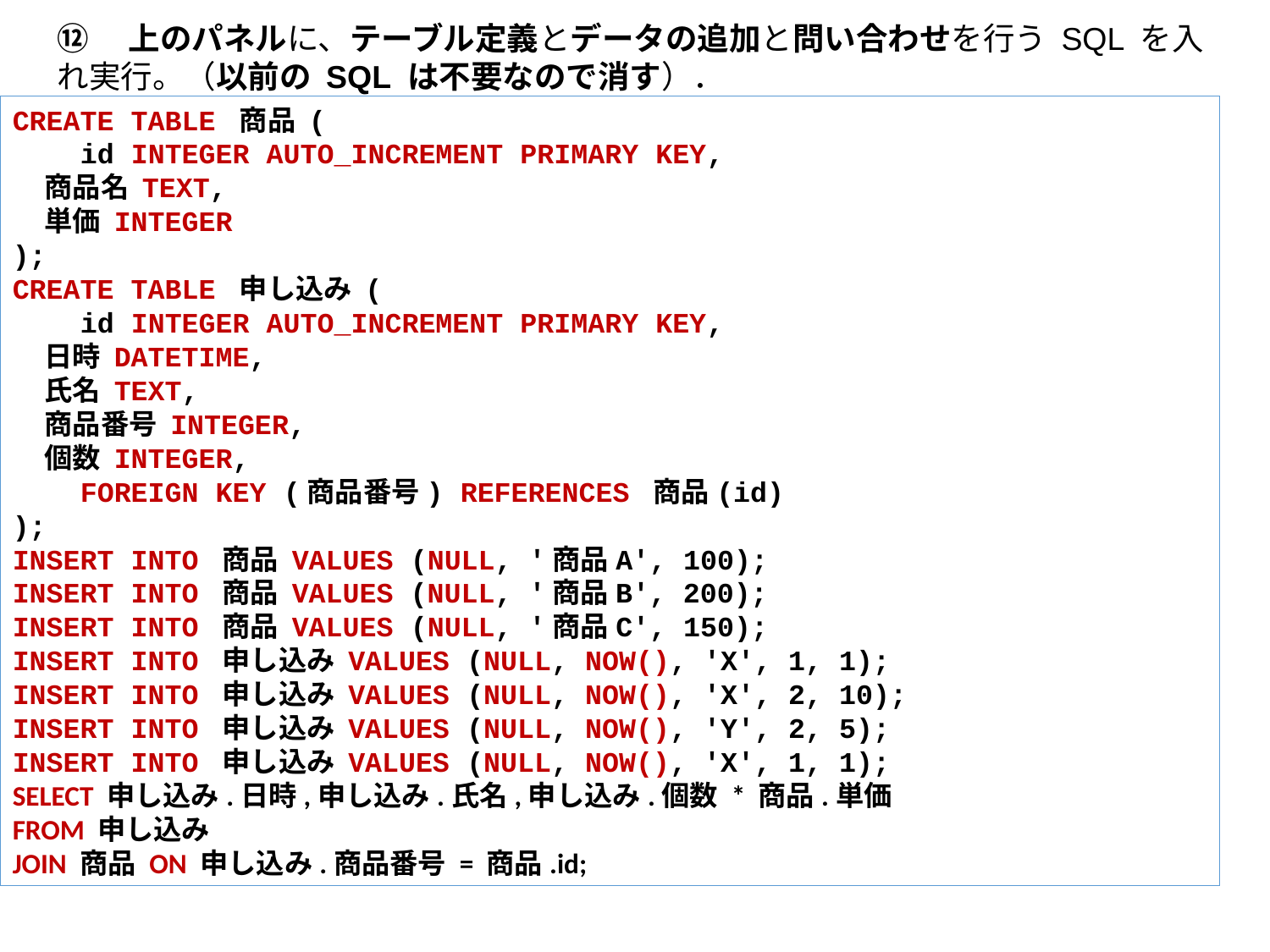

⑫　上のパネルに、テーブル定義とデータの追加と問い合わせを行う SQL を入れ実行。（以前の SQL は不要なので消す）．

CREATE TABLE 商品 (
    id INTEGER AUTO_INCREMENT PRIMARY KEY,
    商品名 TEXT,
    単価 INTEGER
);
CREATE TABLE 申し込み (
    id INTEGER AUTO_INCREMENT PRIMARY KEY,
    日時 DATETIME,
    氏名 TEXT,
    商品番号 INTEGER,
    個数 INTEGER,
    FOREIGN KEY (商品番号) REFERENCES 商品(id)
);
INSERT INTO 商品 VALUES (NULL, '商品A', 100);
INSERT INTO 商品 VALUES (NULL, '商品B', 200);
INSERT INTO 商品 VALUES (NULL, '商品C', 150);
INSERT INTO 申し込み VALUES (NULL, NOW(), 'X', 1, 1);
INSERT INTO 申し込み VALUES (NULL, NOW(), 'X', 2, 10);
INSERT INTO 申し込み VALUES (NULL, NOW(), 'Y', 2, 5);
INSERT INTO 申し込み VALUES (NULL, NOW(), 'X', 1, 1);
SELECT 申し込み.日時,申し込み.氏名,申し込み.個数 * 商品.単価
FROM 申し込み
JOIN 商品 ON 申し込み.商品番号 = 商品.id;